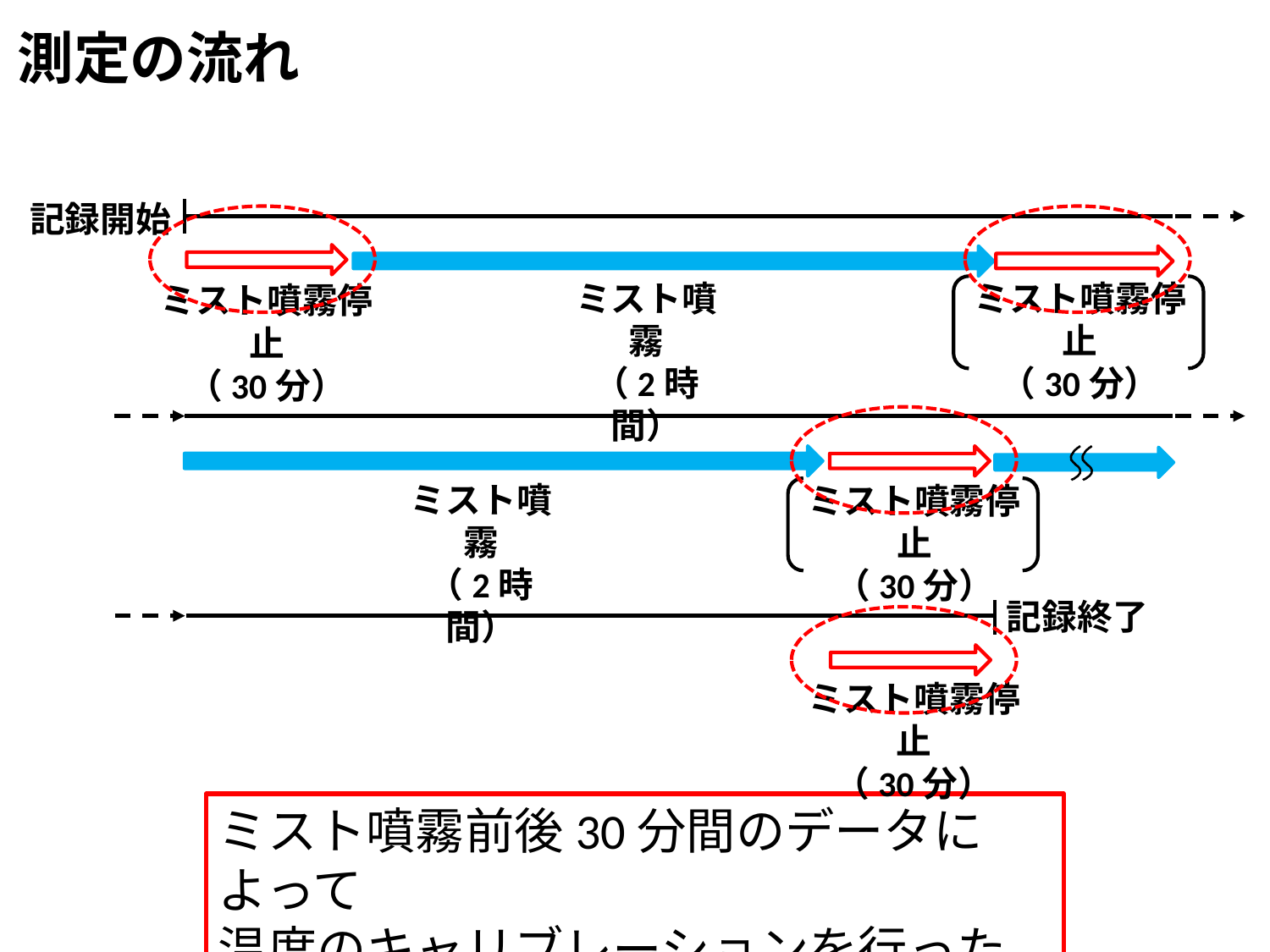

測定の流れ
記録開始

ミスト噴霧
（2時間）

ミスト噴霧停止
（30分）
ミスト噴霧停止
（30分）

ミスト噴霧
（2時間）

ミスト噴霧停止
（30分）

記録終了

ミスト噴霧停止
（30分）
ミスト噴霧前後30分間のデータによって
温度のキャリブレーションを行った。